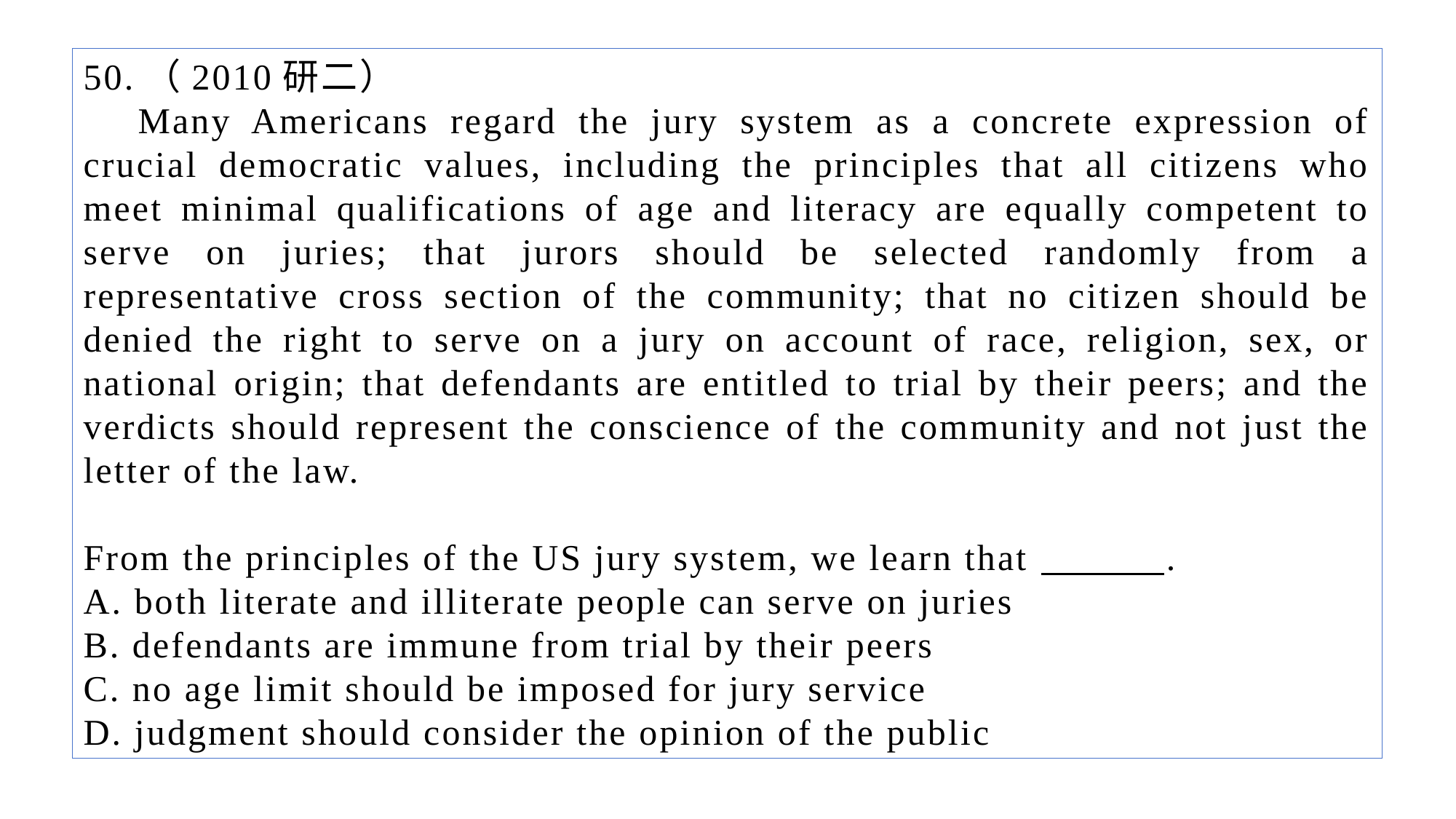

50.（2010研二）
Many Americans regard the jury system as a concrete expression of crucial democratic values, including the principles that all citizens who meet minimal qualifications of age and literacy are equally competent to serve on juries; that jurors should be selected randomly from a representative cross section of the community; that no citizen should be denied the right to serve on a jury on account of race, religion, sex, or national origin; that defendants are entitled to trial by their peers; and the verdicts should represent the conscience of the community and not just the letter of the law.

From the principles of the US jury system, we learn that            .
A. both literate and illiterate people can serve on juries
B. defendants are immune from trial by their peers
C. no age limit should be imposed for jury service
D. judgment should consider the opinion of the public